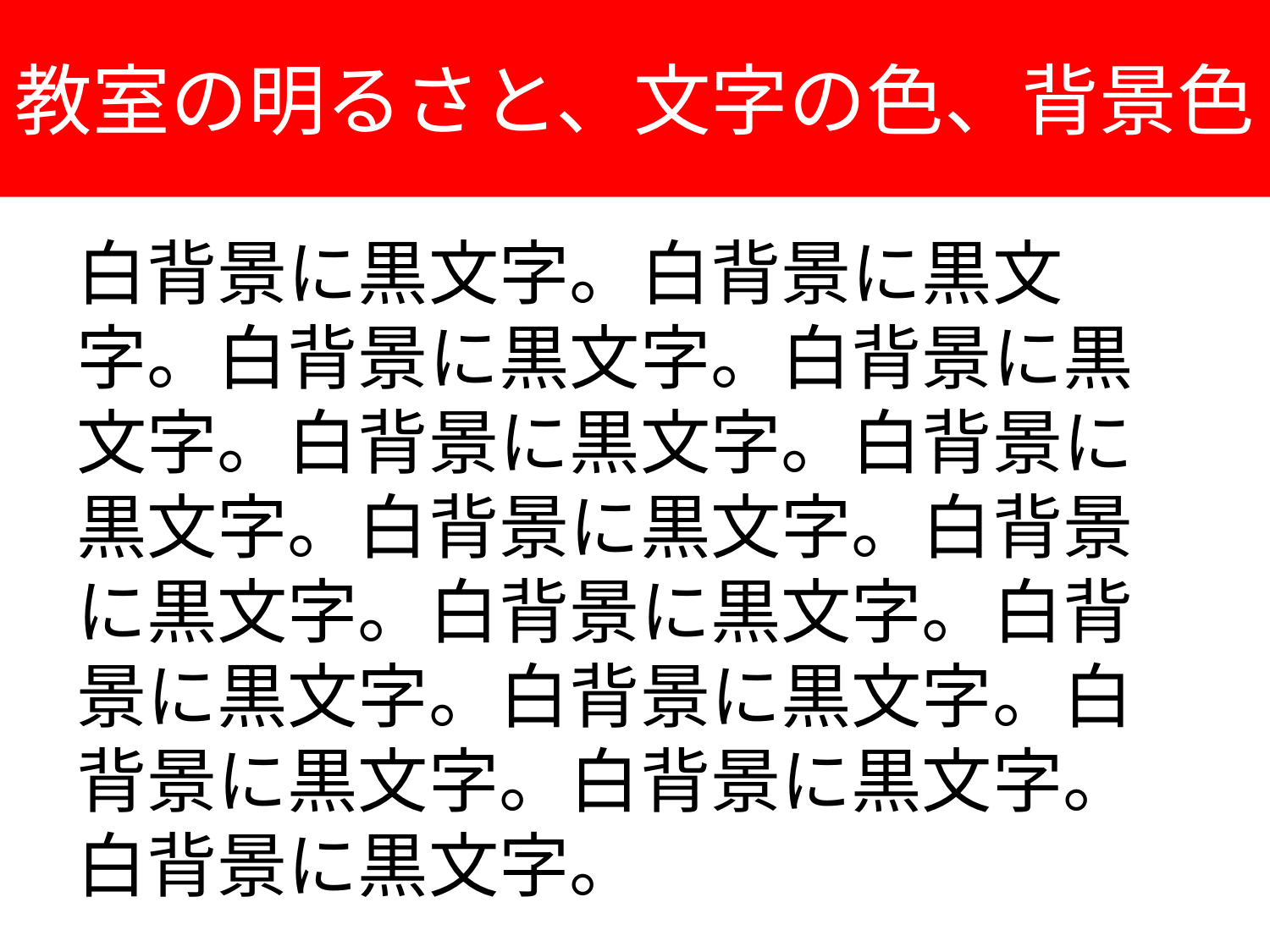

# 教室の明るさと、文字の色、背景色
白背景に黒文字。白背景に黒文字。白背景に黒文字。白背景に黒文字。白背景に黒文字。白背景に黒文字。白背景に黒文字。白背景に黒文字。白背景に黒文字。白背景に黒文字。白背景に黒文字。白背景に黒文字。白背景に黒文字。白背景に黒文字。